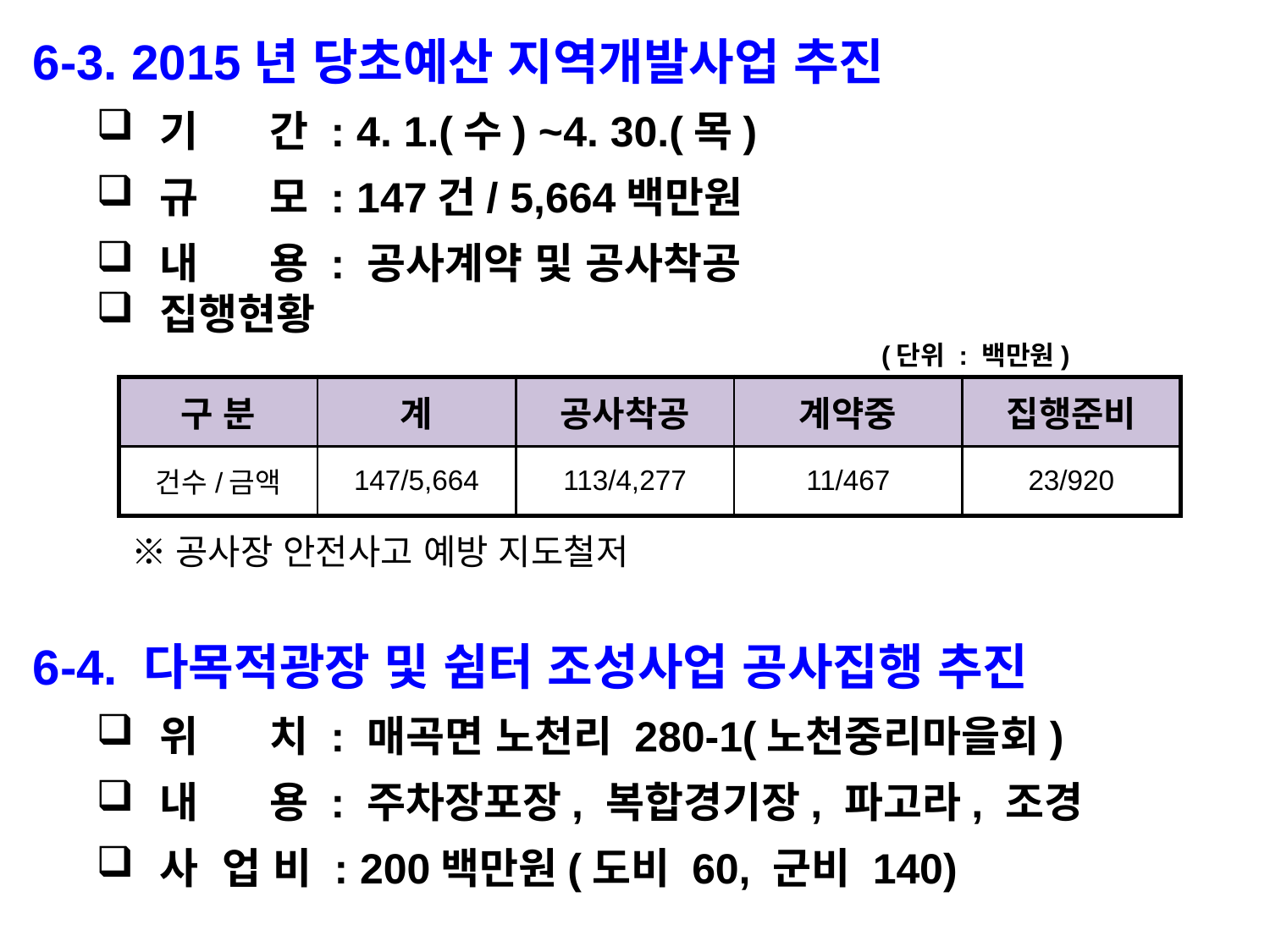

6-3. 2015년 당초예산 지역개발사업 추진
기      간 : 4. 1.(수) ~4. 30.(목)
규      모 : 147건/ 5,664백만원
내      용 : 공사계약 및 공사착공
집행현황
                                                                                                          (단위 : 백만원)

   ※공사장 안전사고 예방 지도철저

| 구 분 | 계 | 공사착공 | 계약중 | 집행준비 |
| --- | --- | --- | --- | --- |
| 건수/금액 | 147/5,664 | 113/4,277 | 11/467 | 23/920 |

6-4. 다목적광장 및 쉼터 조성사업 공사집행 추진
위      치 : 매곡면 노천리 280-1(노천중리마을회)
내      용 : 주차장포장, 복합경기장, 파고라, 조경
사  업 비 : 200백만원(도비 60, 군비 140)